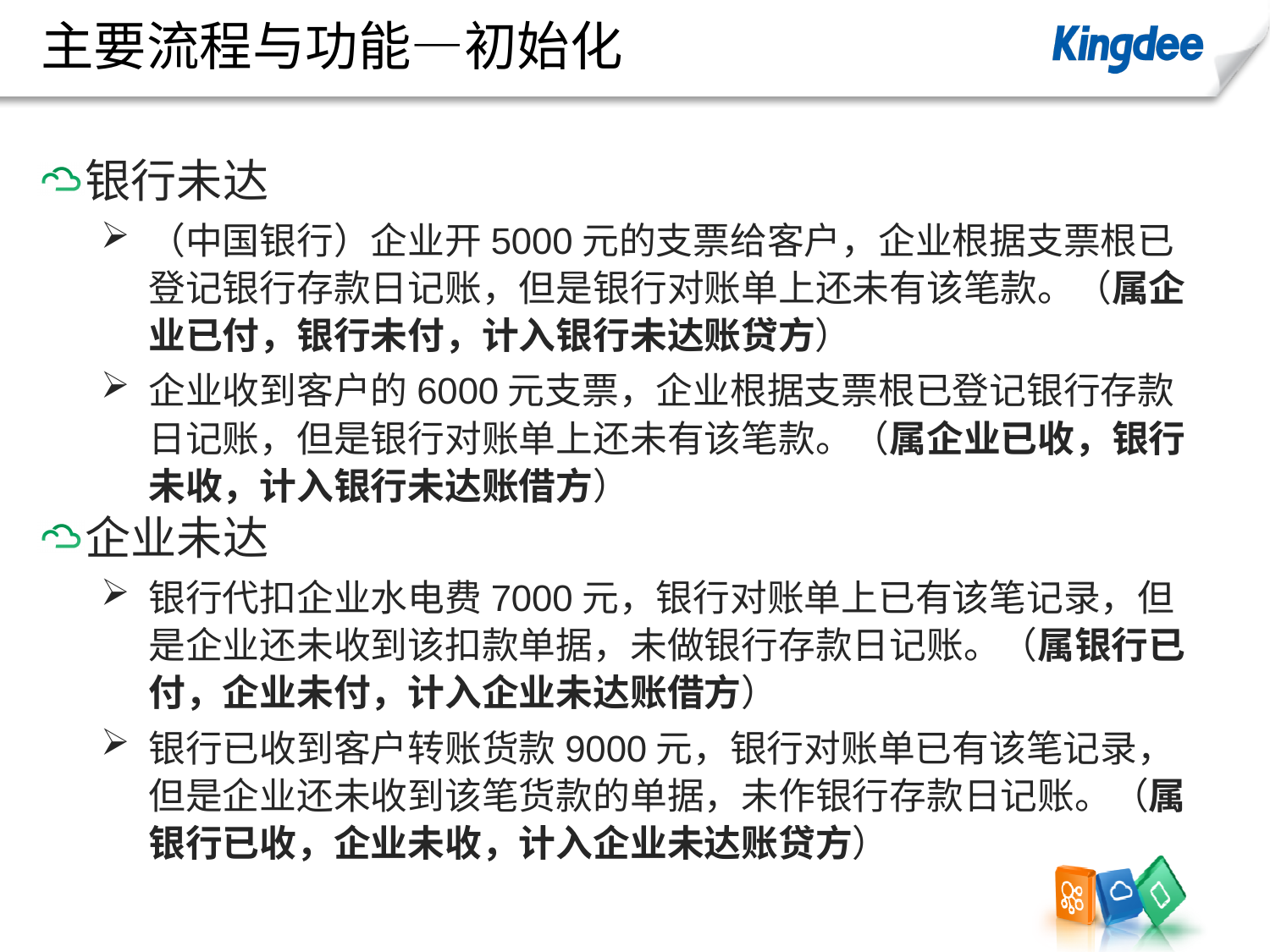

# 主要流程与功能—初始化
银行未达
（中国银行）企业开5000元的支票给客户，企业根据支票根已登记银行存款日记账，但是银行对账单上还未有该笔款。（属企业已付，银行未付，计入银行未达账贷方）
企业收到客户的6000元支票，企业根据支票根已登记银行存款日记账，但是银行对账单上还未有该笔款。（属企业已收，银行未收，计入银行未达账借方）
企业未达
银行代扣企业水电费7000元，银行对账单上已有该笔记录，但是企业还未收到该扣款单据，未做银行存款日记账。（属银行已付，企业未付，计入企业未达账借方）
银行已收到客户转账货款9000元，银行对账单已有该笔记录，但是企业还未收到该笔货款的单据，未作银行存款日记账。（属银行已收，企业未收，计入企业未达账贷方）